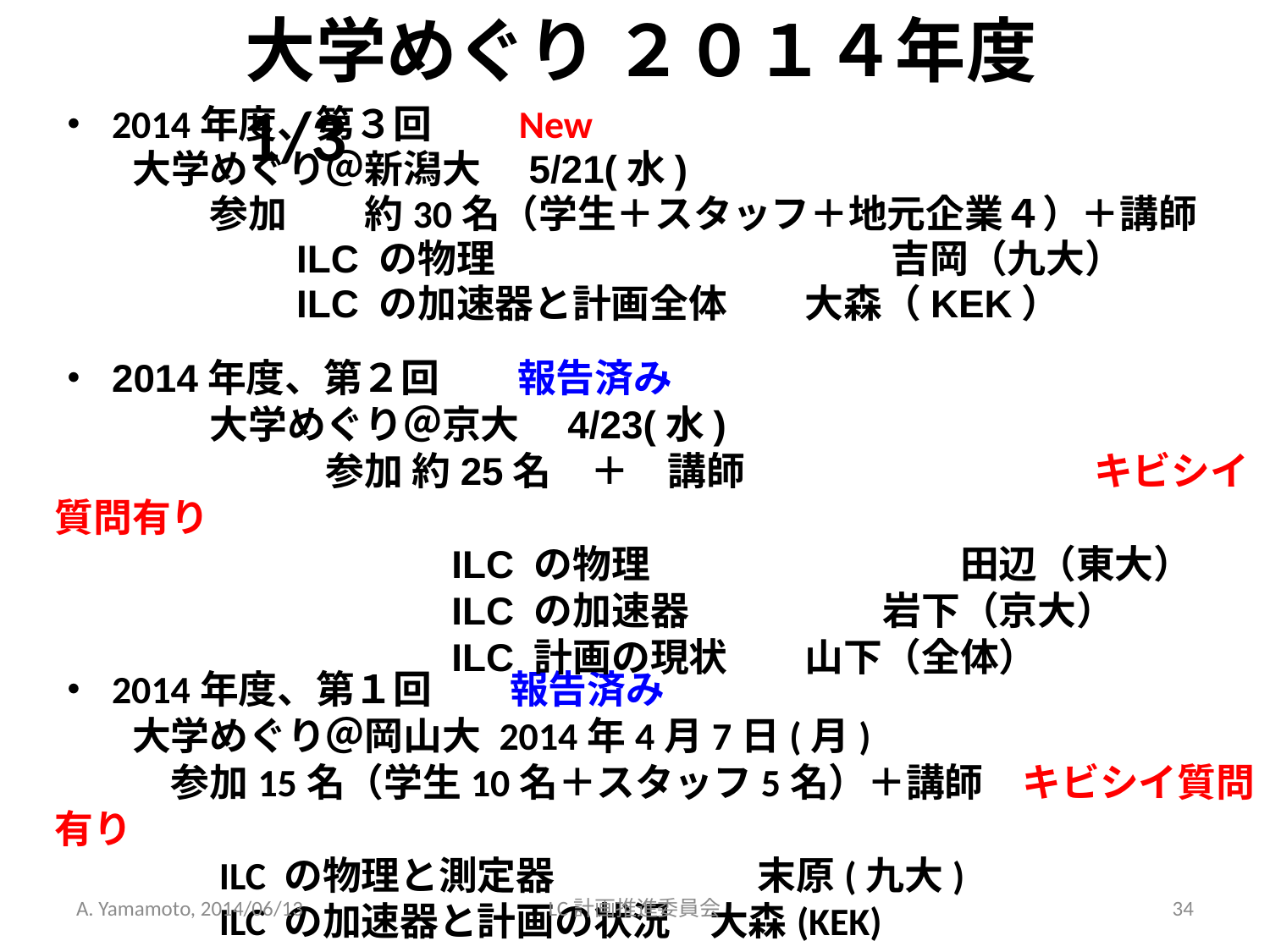

大学めぐり ２０１４年度　　　1/3
・ 2014年度、第３回　　New
　　大学めぐり＠新潟大　5/21(水)
　　　　参加　　約30名（学生＋スタッフ＋地元企業４）＋講師
　　　　　　ILC の物理　　　　　　　　　 　吉岡（九大）
　　　　　　ILC の加速器と計画全体　　大森（KEK）

・ 2014年度、第２回　　報告済み
　　　　大学めぐり＠京大　4/23(水)
　　　　　　　参加 約25名　＋　講師　　　　　　　　　キビシイ質問有り
　　　　　　　　　　ILC の物理　　　　　　　　田辺（東大）
　　　　　　　　　　ILC の加速器　　　　　岩下（京大）
　　　　　　　　　　ILC 計画の現状　　山下（全体）

・ 2014年度、第１回　　報告済み
　　大学めぐり＠岡山大 2014年4月7日(月)
　　　参加15名（学生10名＋スタッフ5名）＋講師　キビシイ質問有り
　　　　ILC の物理と測定器　　　　　 末原(九大)
　　　　ILC の加速器と計画の状況　大森(KEK)
A. Yamamoto, 2014/06/13
LC計画推進委員会
34